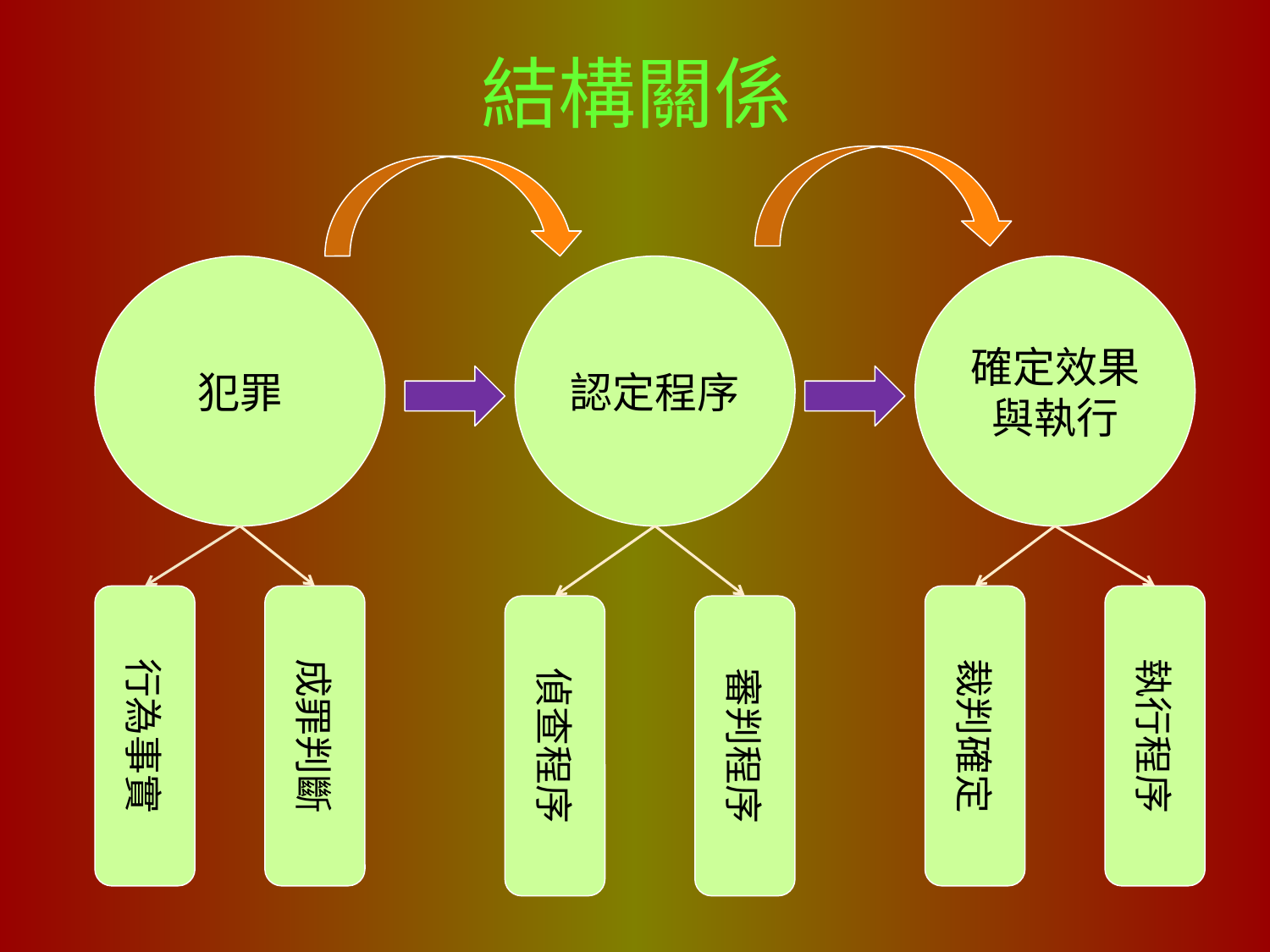

# 結構關係

犯罪
認定程序
確定效果與執行

行為事實
成罪判斷
裁判確定
執行程序
偵查程序
審判程序